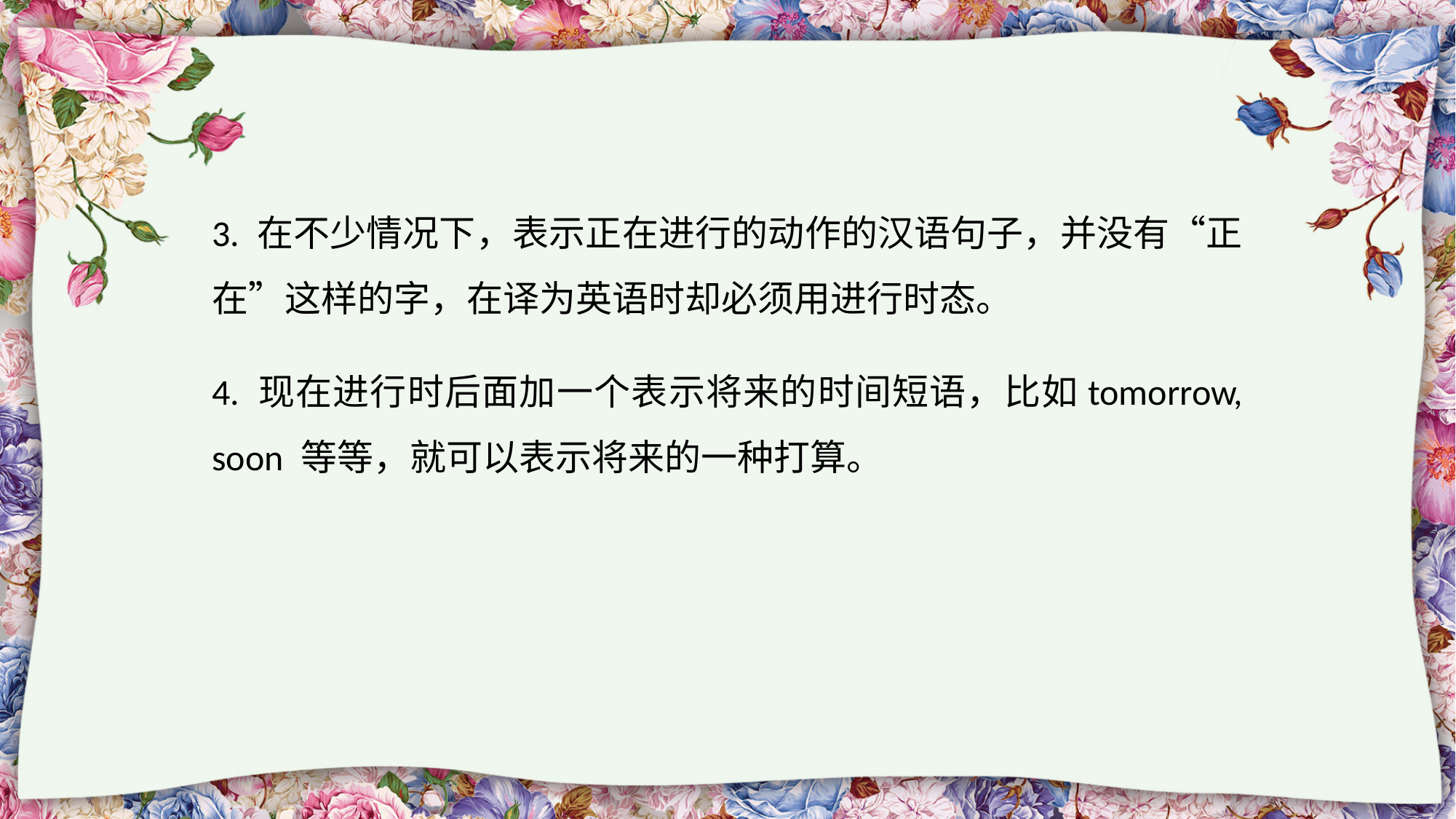

3. 在不少情况下，表示正在进行的动作的汉语句子，并没有“正在”这样的字，在译为英语时却必须用进行时态。
4. 现在进行时后面加一个表示将来的时间短语，比如tomorrow, soon 等等，就可以表示将来的一种打算。